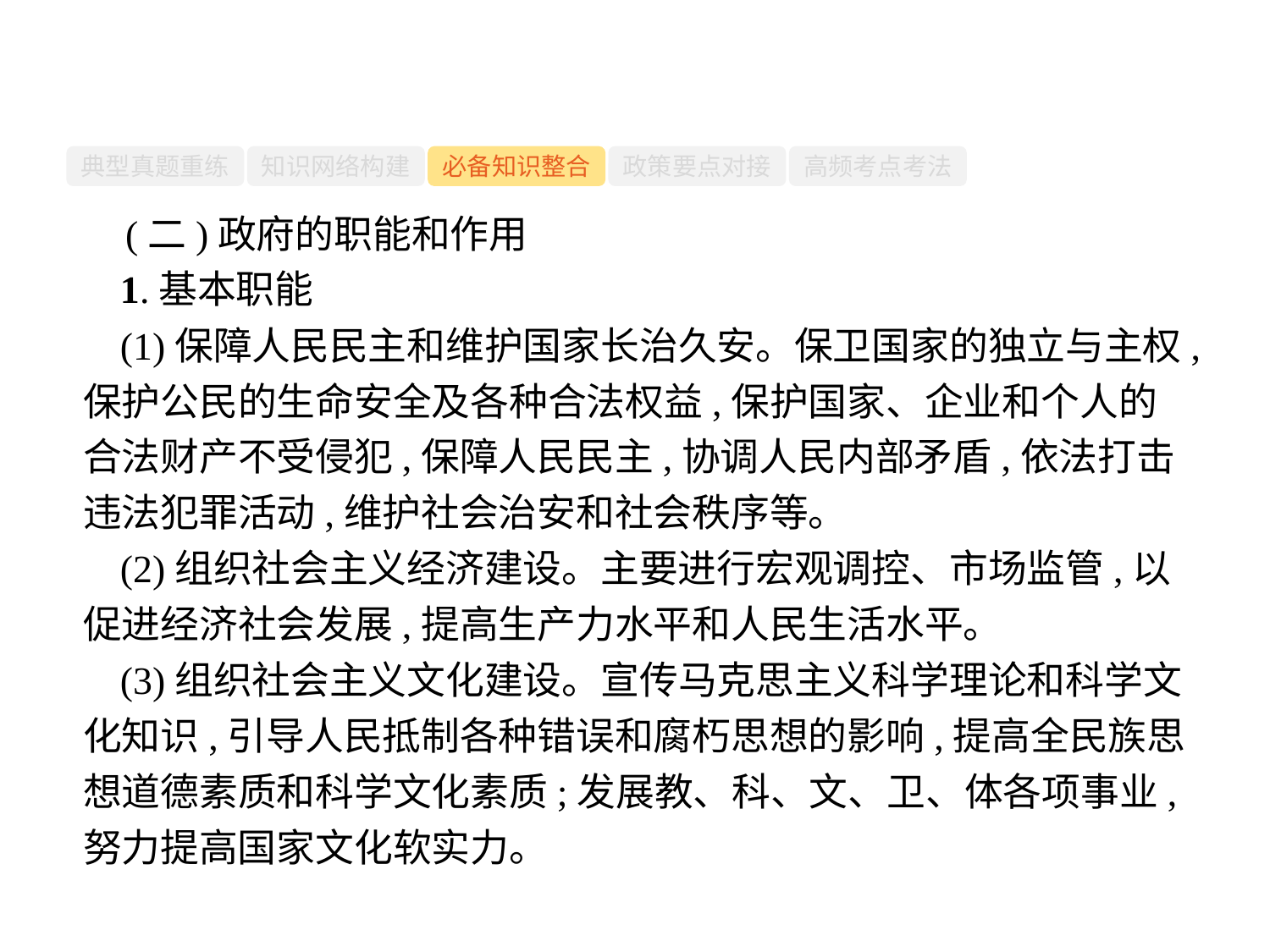

-51-
典型真题重练
知识网络构建
必备知识整合
政策要点对接
高频考点考法
(二)政府的职能和作用
1.基本职能
(1)保障人民民主和维护国家长治久安。保卫国家的独立与主权,保护公民的生命安全及各种合法权益,保护国家、企业和个人的合法财产不受侵犯,保障人民民主,协调人民内部矛盾,依法打击违法犯罪活动,维护社会治安和社会秩序等。
(2)组织社会主义经济建设。主要进行宏观调控、市场监管,以促进经济社会发展,提高生产力水平和人民生活水平。
(3)组织社会主义文化建设。宣传马克思主义科学理论和科学文化知识,引导人民抵制各种错误和腐朽思想的影响,提高全民族思想道德素质和科学文化素质;发展教、科、文、卫、体各项事业,努力提高国家文化软实力。